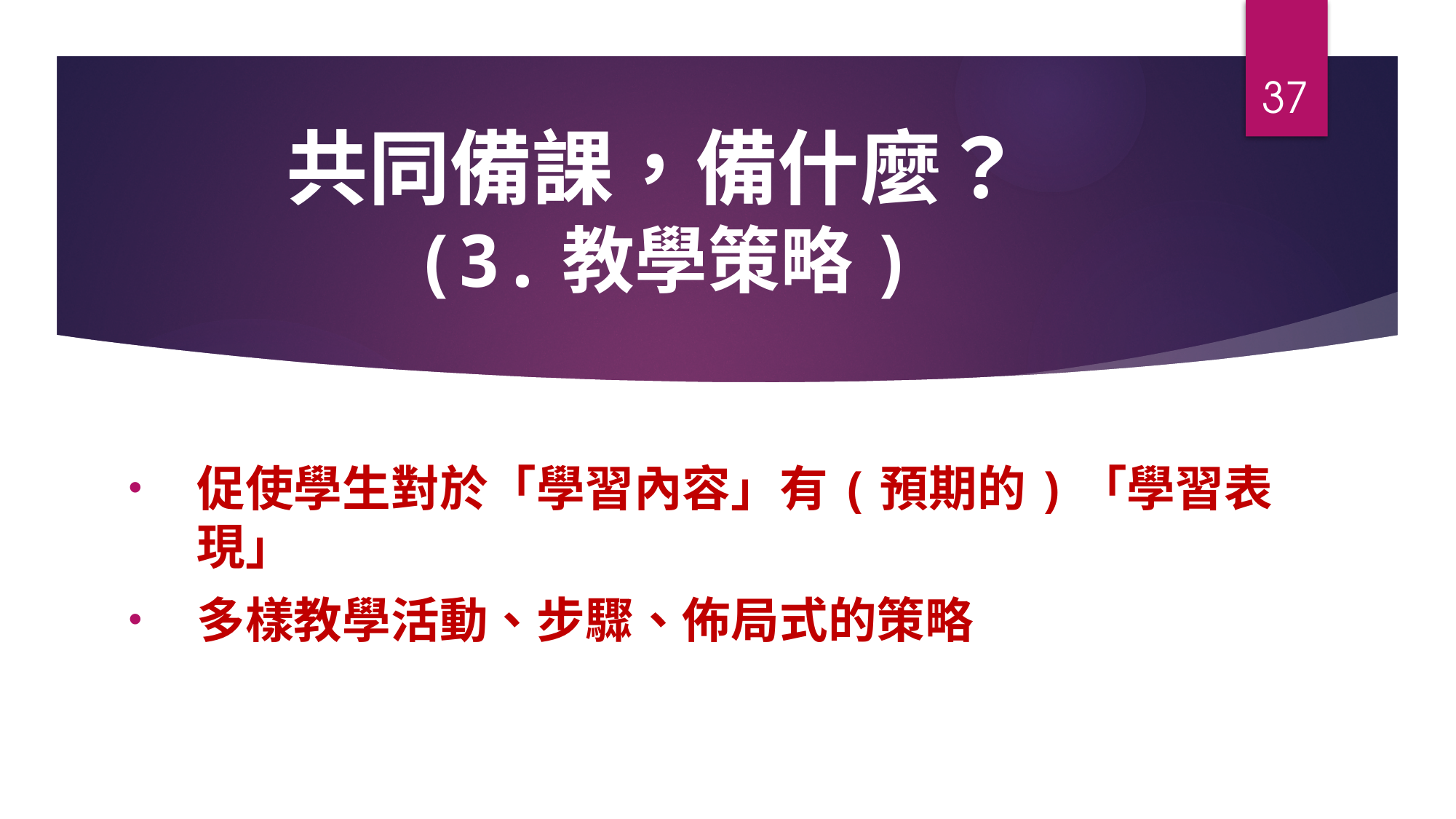

37
# 共同備課，備什麼？ (3.教學策略)
促使學生對於「學習內容」有(預期的)「學習表現」
多樣教學活動、步驟、佈局式的策略